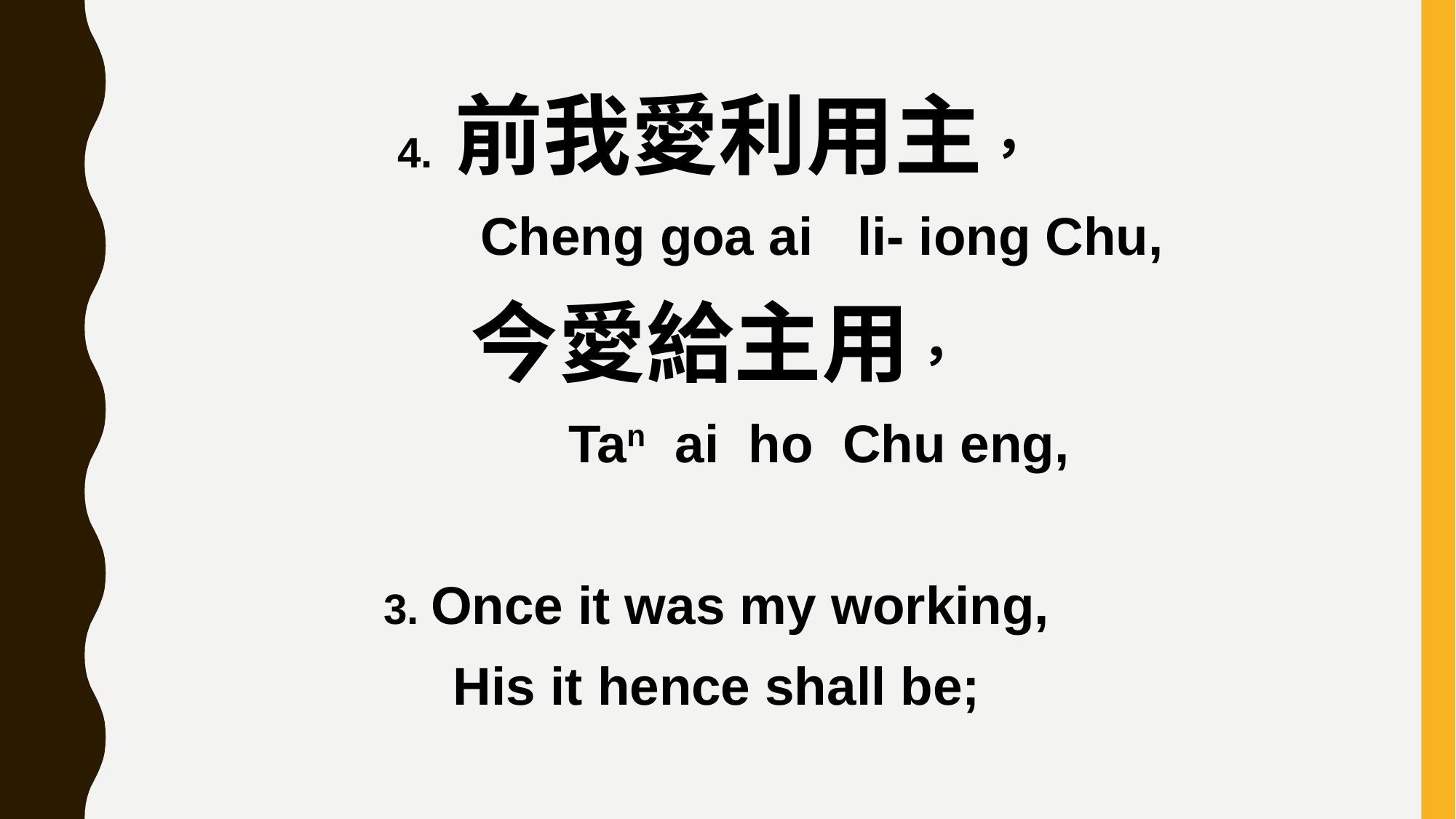

4. 前我愛利用主，
                     Cheng goa ai   li- iong Chu,
今愛給主用，
                           Tan  ai  ho  Chu eng,

3. Once it was my working,
His it hence shall be;